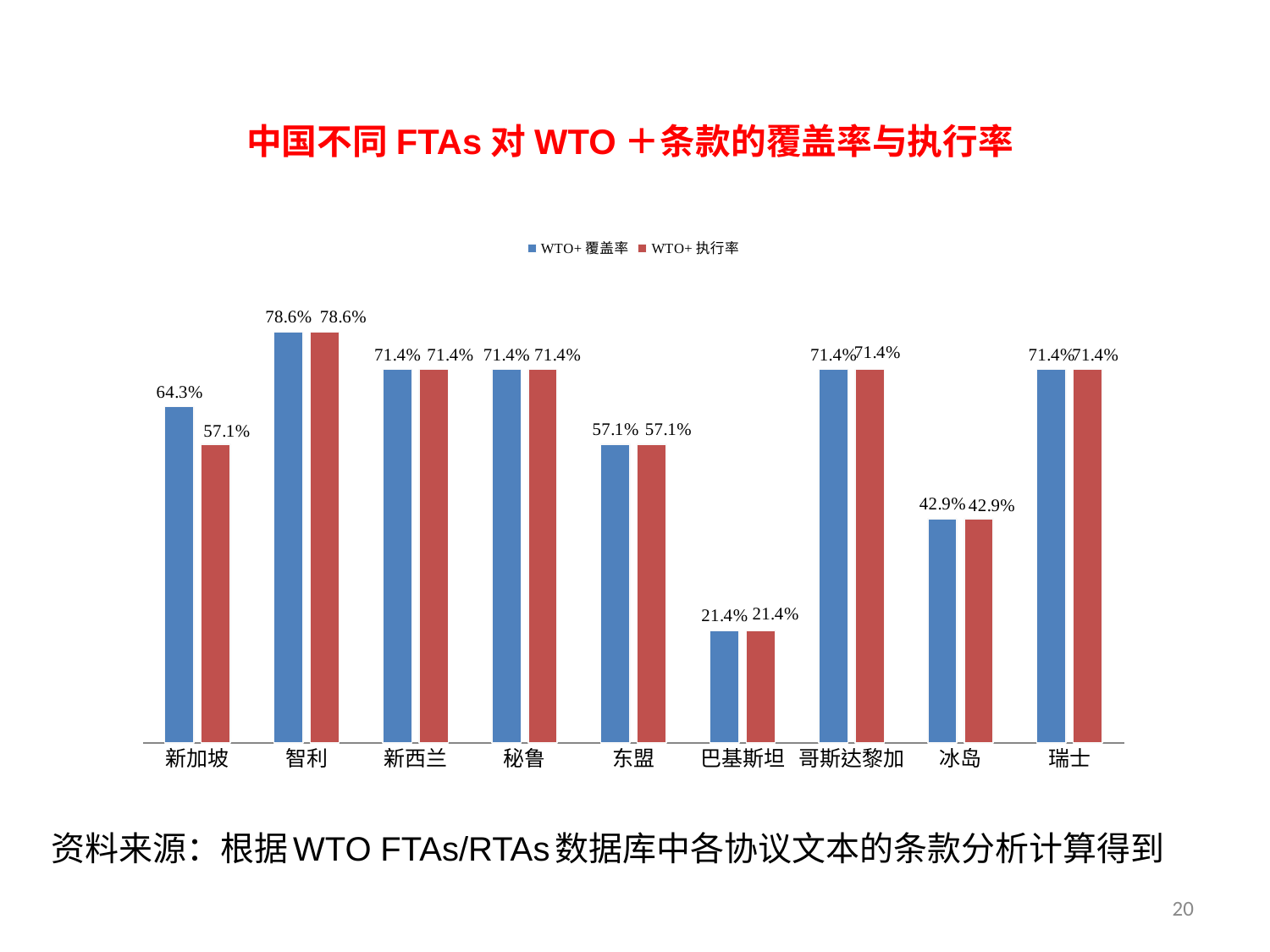

中国不同FTAs对WTO＋条款的覆盖率与执行率

### Chart

| Category | WTO+覆盖率 | WTO+执行率 |
|---|---|---|
| 新加坡 | 0.6428571428571429 | 0.571428571428574 |
| 智利 | 0.7857142857142856 | 0.7857142857142856 |
| 新西兰 | 0.7142857142857146 | 0.7142857142857146 |
| 秘鲁 | 0.7142857142857146 | 0.7142857142857146 |
| 东盟 | 0.571428571428574 | 0.571428571428574 |
| 巴基斯坦 | 0.21428571428571427 | 0.21428571428571427 |
| 哥斯达黎加 | 0.7142857142857146 | 0.7142857142857146 |
| 冰岛 | 0.42857142857142855 | 0.42857142857142855 |
| 瑞士 | 0.7142857142857146 | 0.7142857142857146 |
资料来源：根据WTO FTAs/RTAs数据库中各协议文本的条款分析计算得到

20